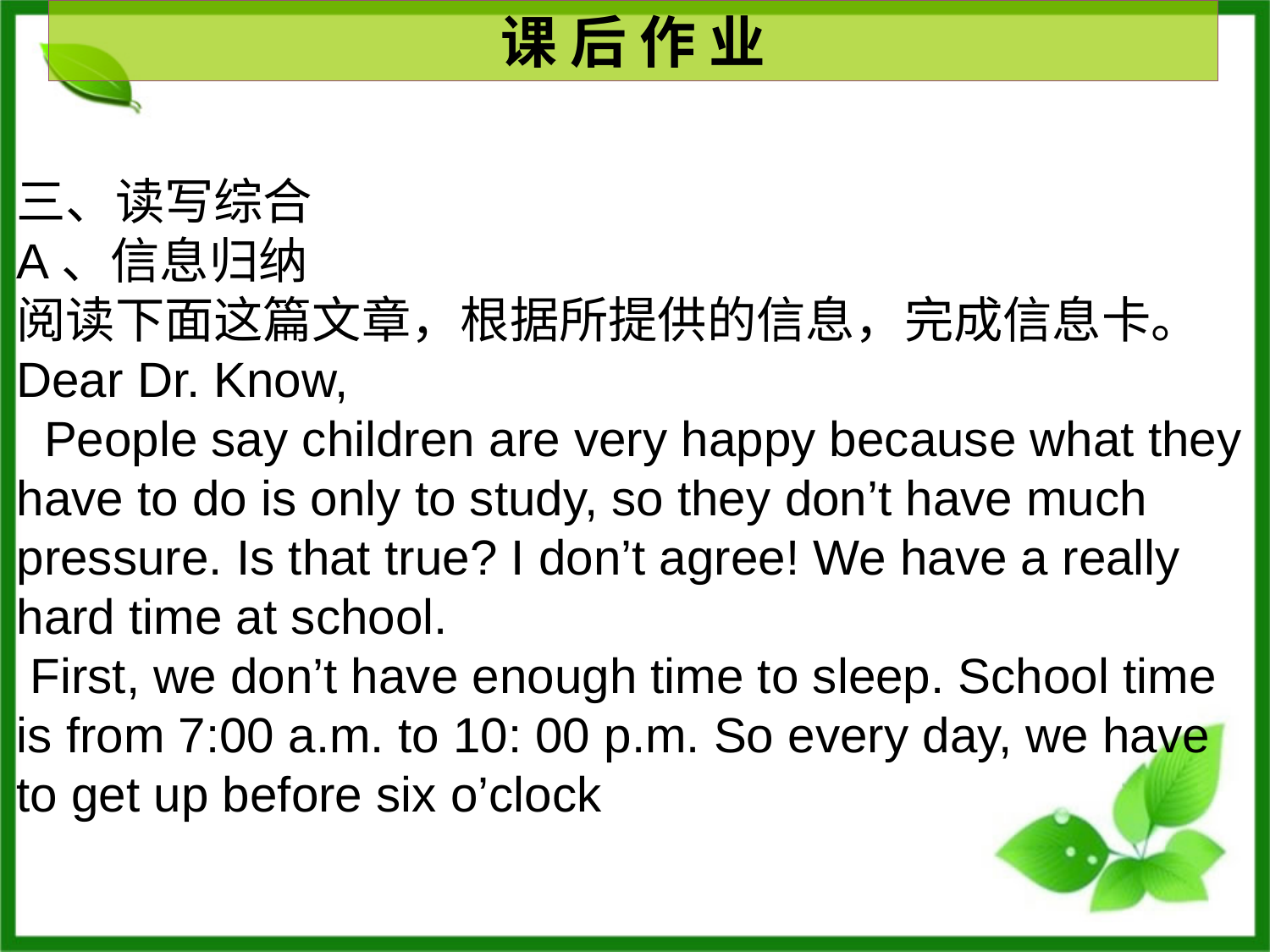

课 后 作 业
三、读写综合
A、信息归纳
阅读下面这篇文章，根据所提供的信息，完成信息卡。
Dear Dr. Know,
  People say children are very happy because what they have to do is only to study, so they don’t have much pressure. Is that true? I don’t agree! We have a really hard time at school.
 First, we don’t have enough time to sleep. School time is from 7:00 a.m. to 10: 00 p.m. So every day, we have to get up before six o’clock